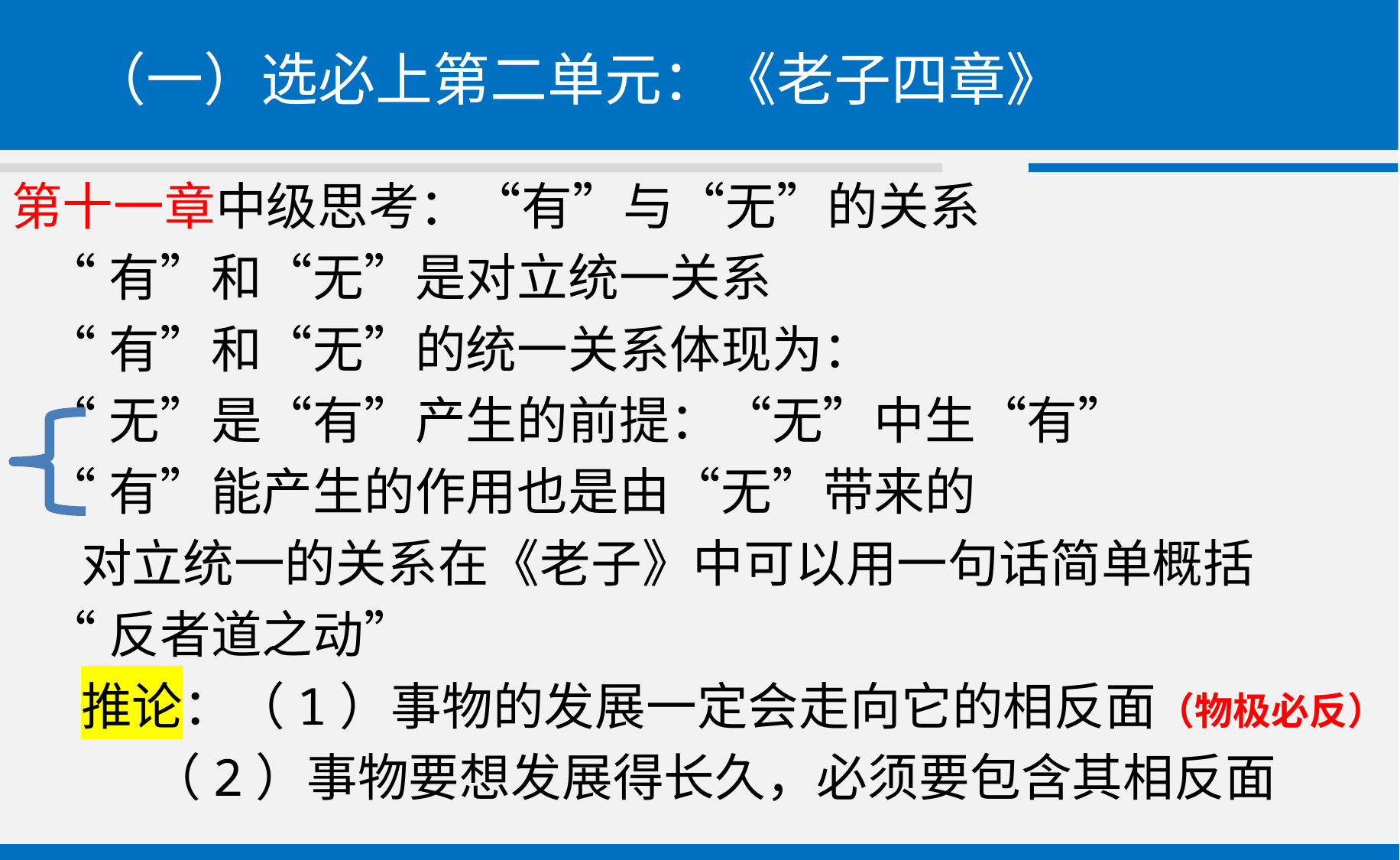

# （一）选必上第二单元：《老子四章》
第十一章中级思考：“有”与“无”的关系
   “有”和“无”是对立统一关系
   “有”和“无”的统一关系体现为：
   “无”是“有”产生的前提：“无”中生“有”
   “有”能产生的作用也是由“无”带来的
     对立统一的关系在《老子》中可以用一句话简单概括
   “反者道之动”
     推论：（1）事物的发展一定会走向它的相反面（物极必反）
           （2）事物要想发展得长久，必须要包含其相反面